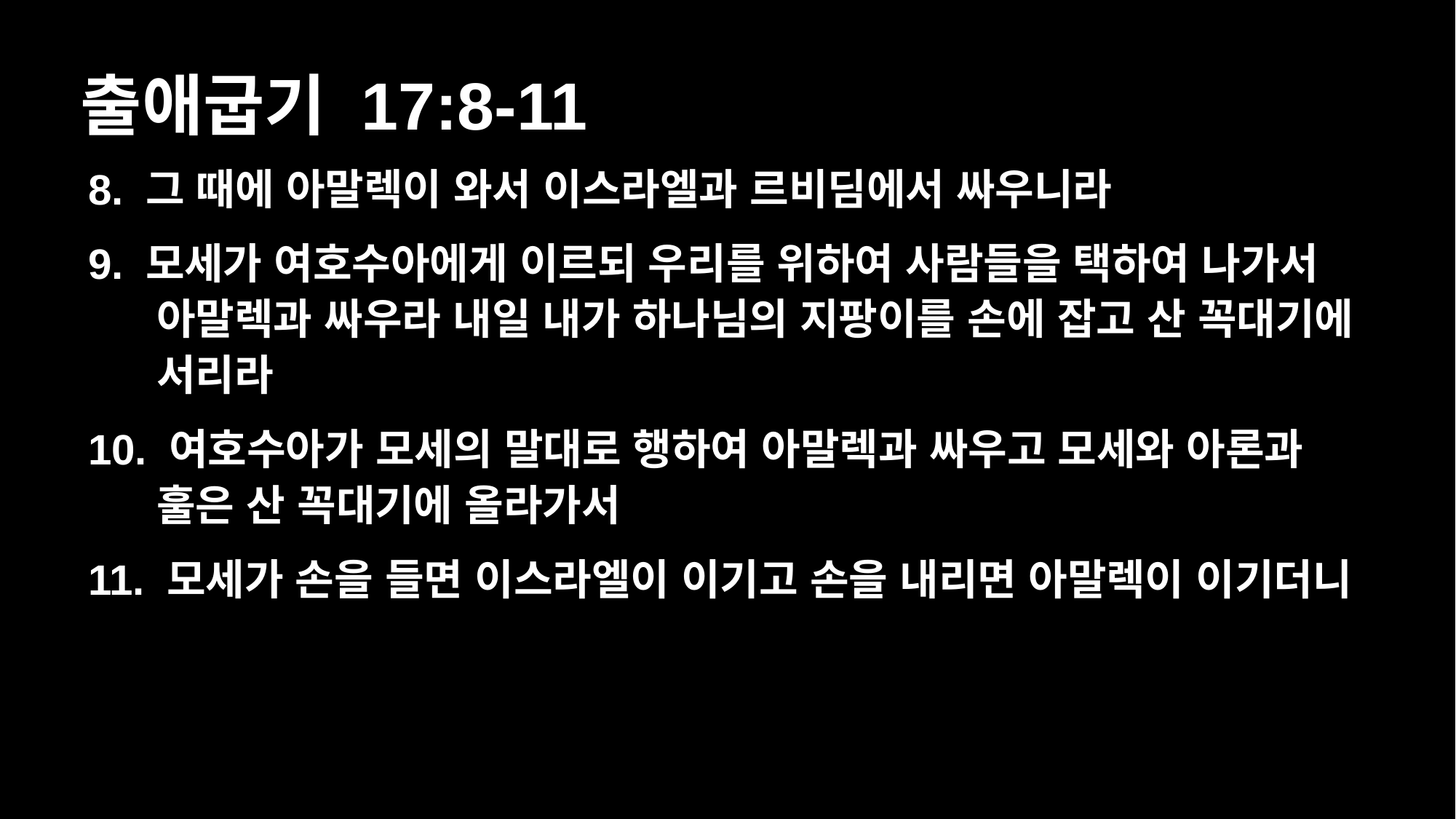

# 출애굽기 17:8-11
8. 그 때에 아말렉이 와서 이스라엘과 르비딤에서 싸우니라
9. 모세가 여호수아에게 이르되 우리를 위하여 사람들을 택하여 나가서 아말렉과 싸우라 내일 내가 하나님의 지팡이를 손에 잡고 산 꼭대기에 서리라
10. 여호수아가 모세의 말대로 행하여 아말렉과 싸우고 모세와 아론과 훌은 산 꼭대기에 올라가서
11. 모세가 손을 들면 이스라엘이 이기고 손을 내리면 아말렉이 이기더니